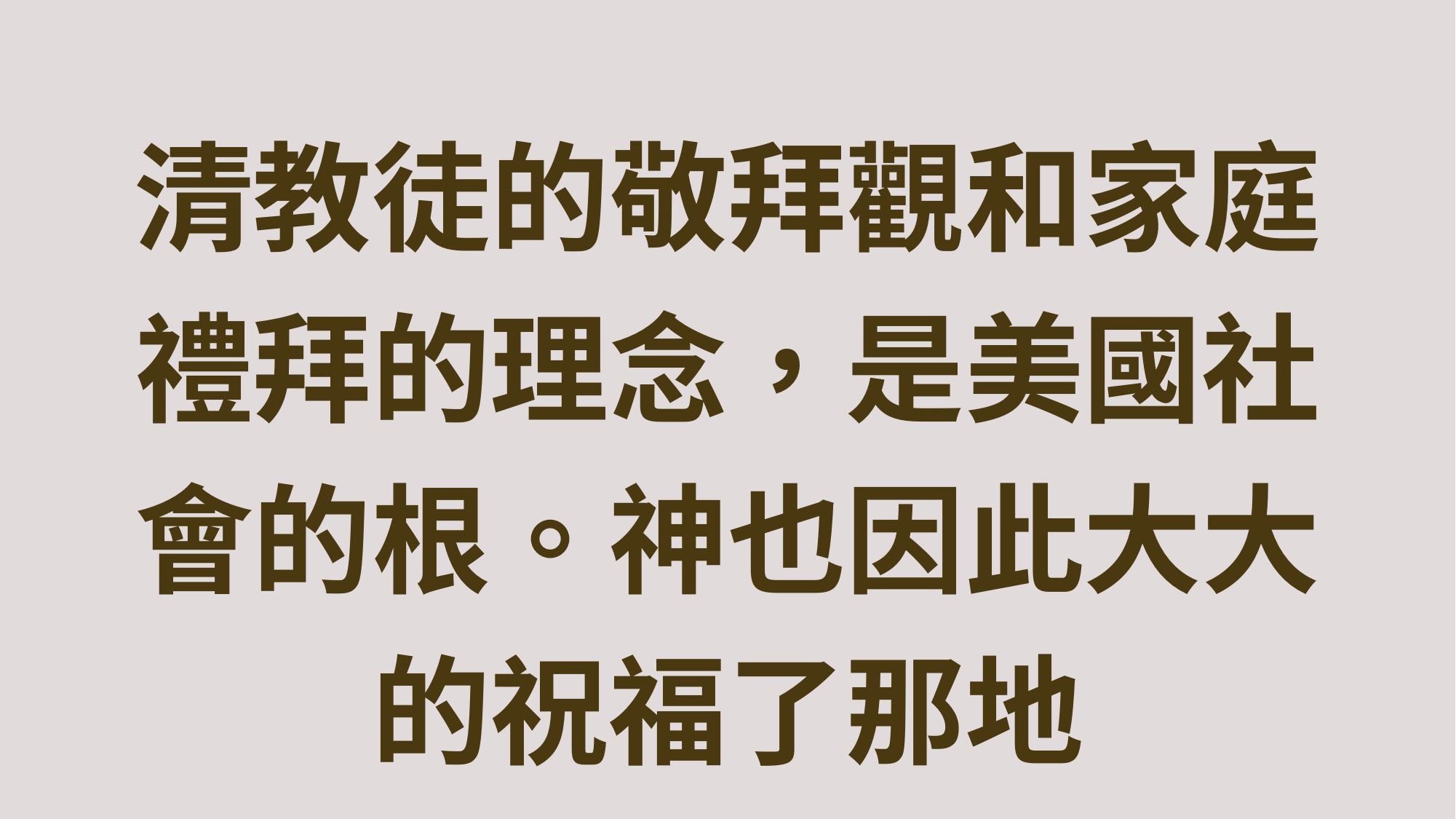

清教徒的敬拜觀和家庭禮拜的理念，是美國社會的根。神也因此大大的祝福了那地